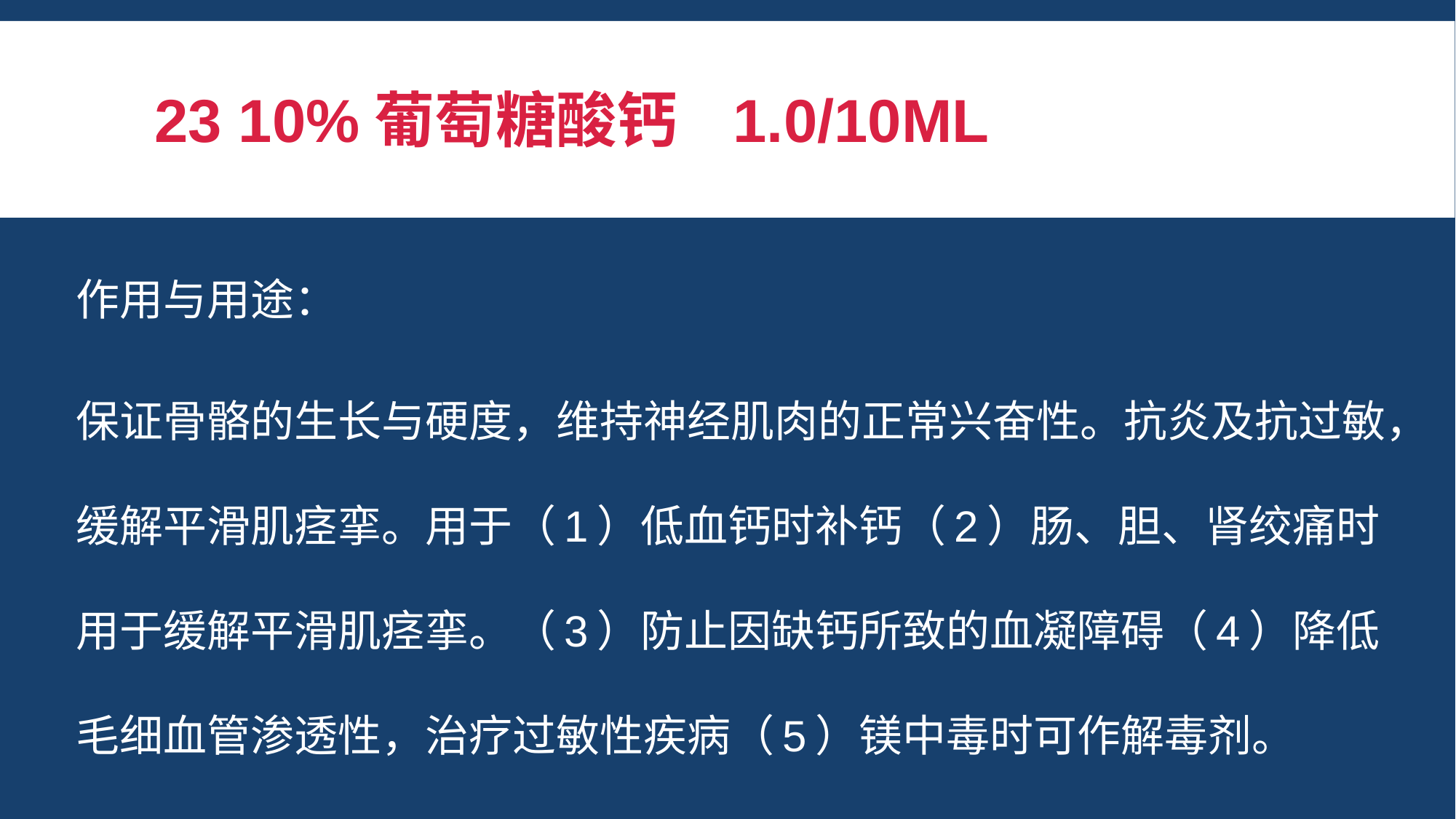

# 23 10%葡萄糖酸钙   1.0/10ml
作用与用途：
保证骨骼的生长与硬度，维持神经肌肉的正常兴奋性。抗炎及抗过敏，缓解平滑肌痉挛。用于（1）低血钙时补钙（2）肠、胆、肾绞痛时用于缓解平滑肌痉挛。（3）防止因缺钙所致的血凝障碍（4）降低毛细血管渗透性，治疗过敏性疾病（5）镁中毒时可作解毒剂。